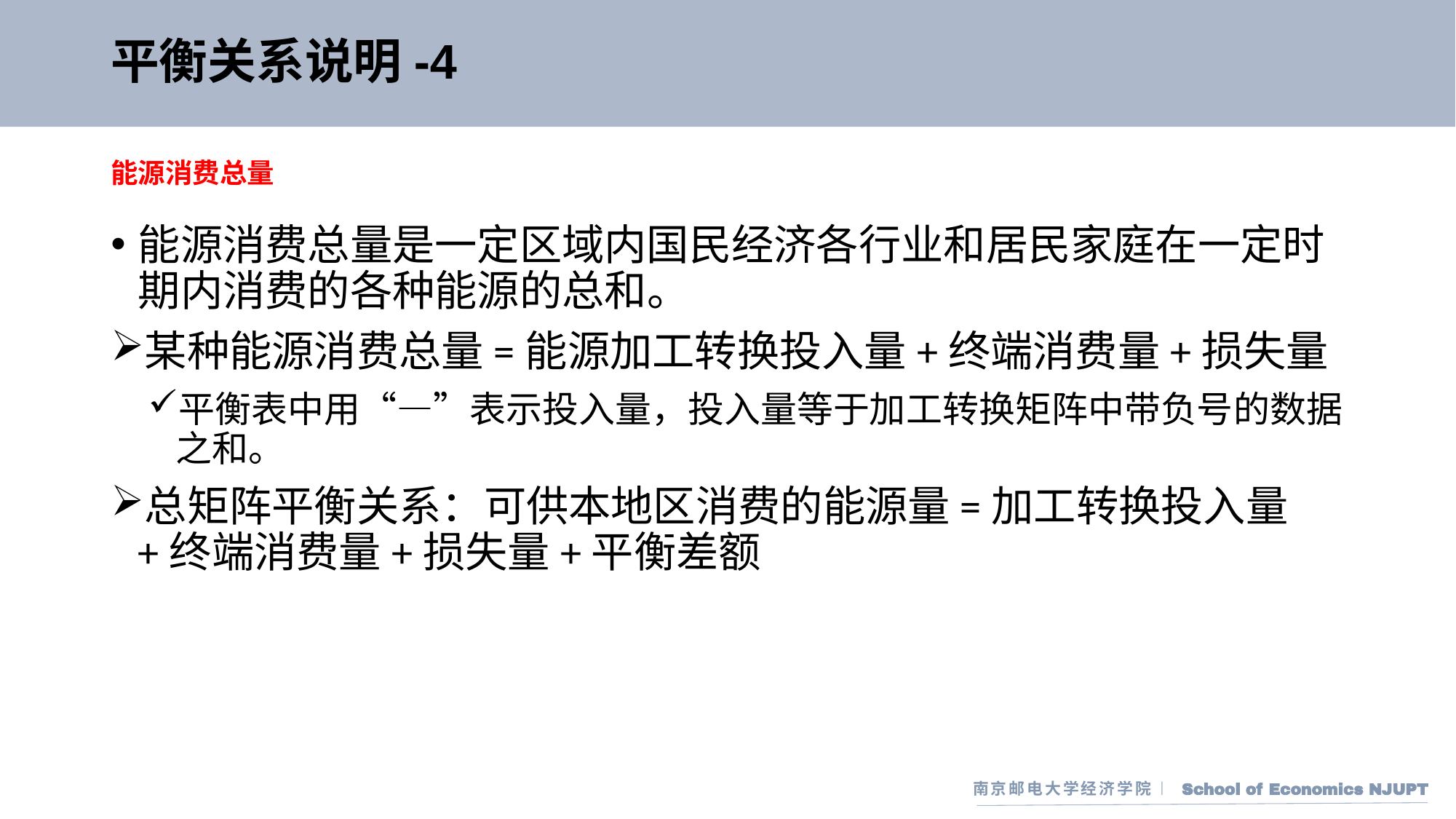

# 平衡关系说明-4
能源消费总量
能源消费总量是一定区域内国民经济各行业和居民家庭在一定时期内消费的各种能源的总和。
某种能源消费总量=能源加工转换投入量+终端消费量+损失量
平衡表中用“—”表示投入量，投入量等于加工转换矩阵中带负号的数据之和。
总矩阵平衡关系：可供本地区消费的能源量=加工转换投入量+终端消费量+损失量+平衡差额